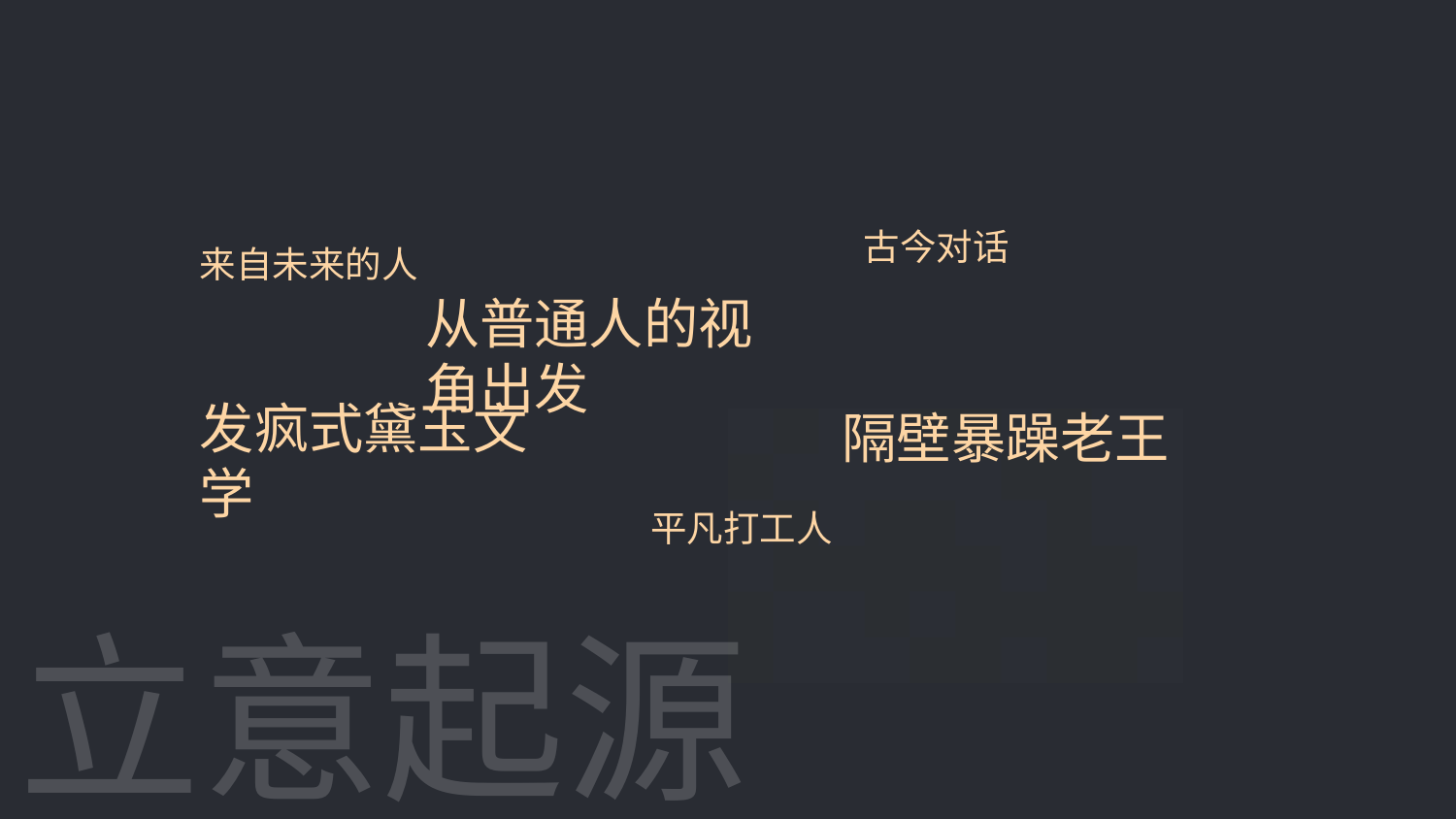

古今对话
来自未来的人
从普通人的视角出发
隔壁暴躁老王
发疯式黛玉文学
平凡打工人
立意起源